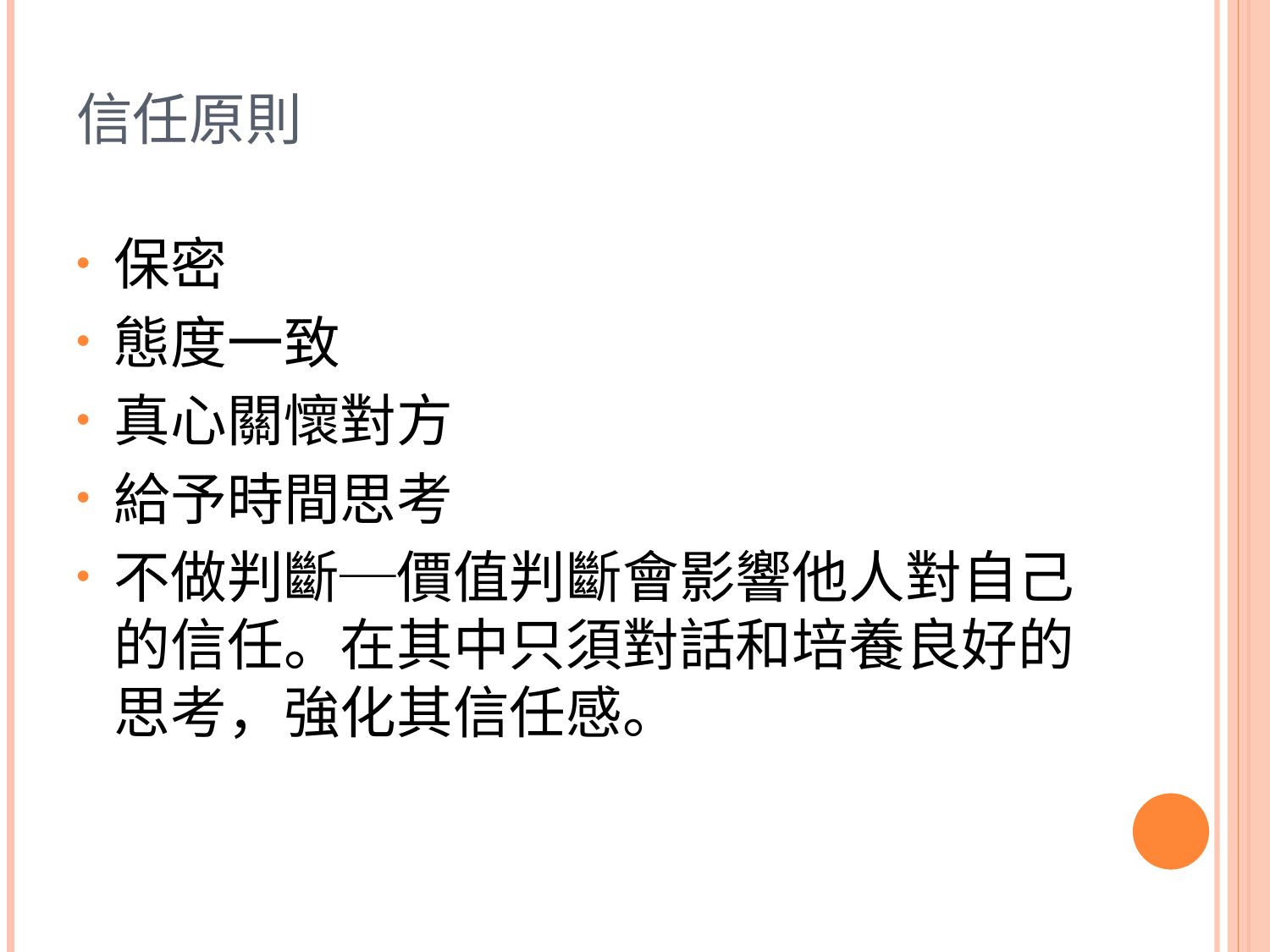

# 信任原則
保密
態度一致
真心關懷對方
給予時間思考
不做判斷─價值判斷會影響他人對自己的信任。在其中只須對話和培養良好的思考，強化其信任感。